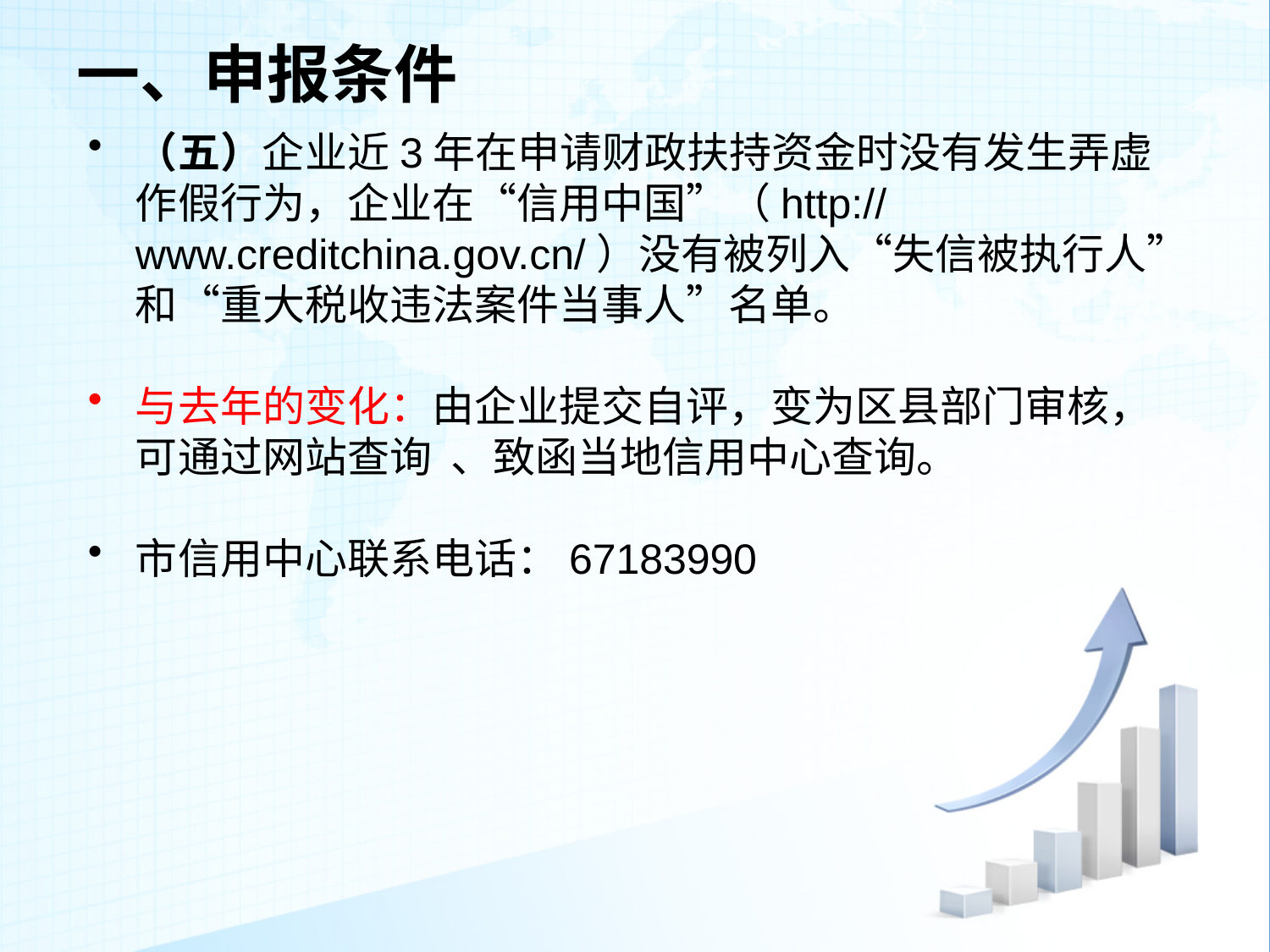

# 一、申报条件
（五）企业近3年在申请财政扶持资金时没有发生弄虚作假行为，企业在“信用中国”（http://www.creditchina.gov.cn/）没有被列入“失信被执行人”和“重大税收违法案件当事人”名单。

与去年的变化：由企业提交自评，变为区县部门审核，可通过网站查询  、致函当地信用中心查询。

市信用中心联系电话：67183990